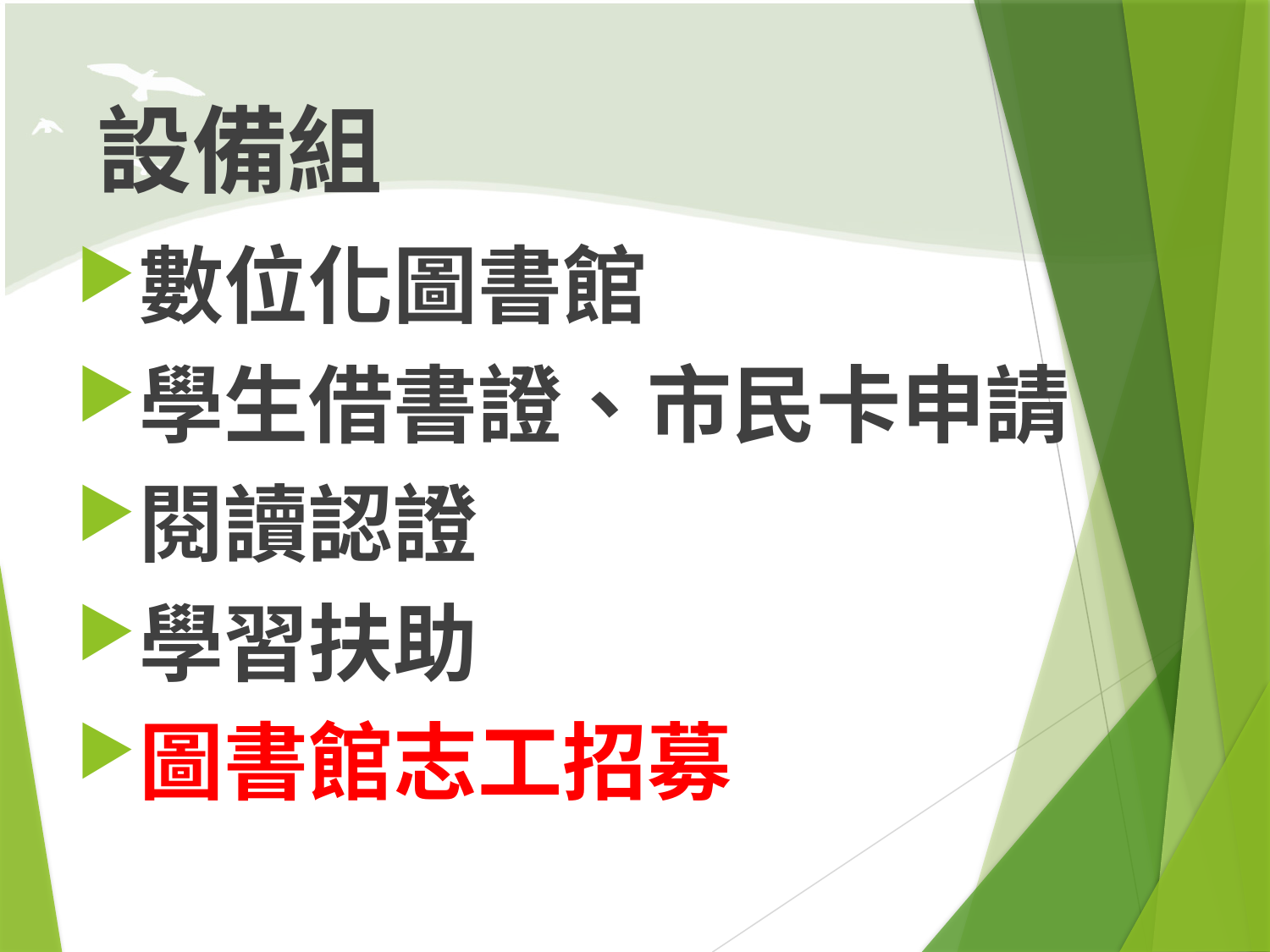

# 設備組
數位化圖書館
學生借書證、市民卡申請
閱讀認證
學習扶助
圖書館志工招募